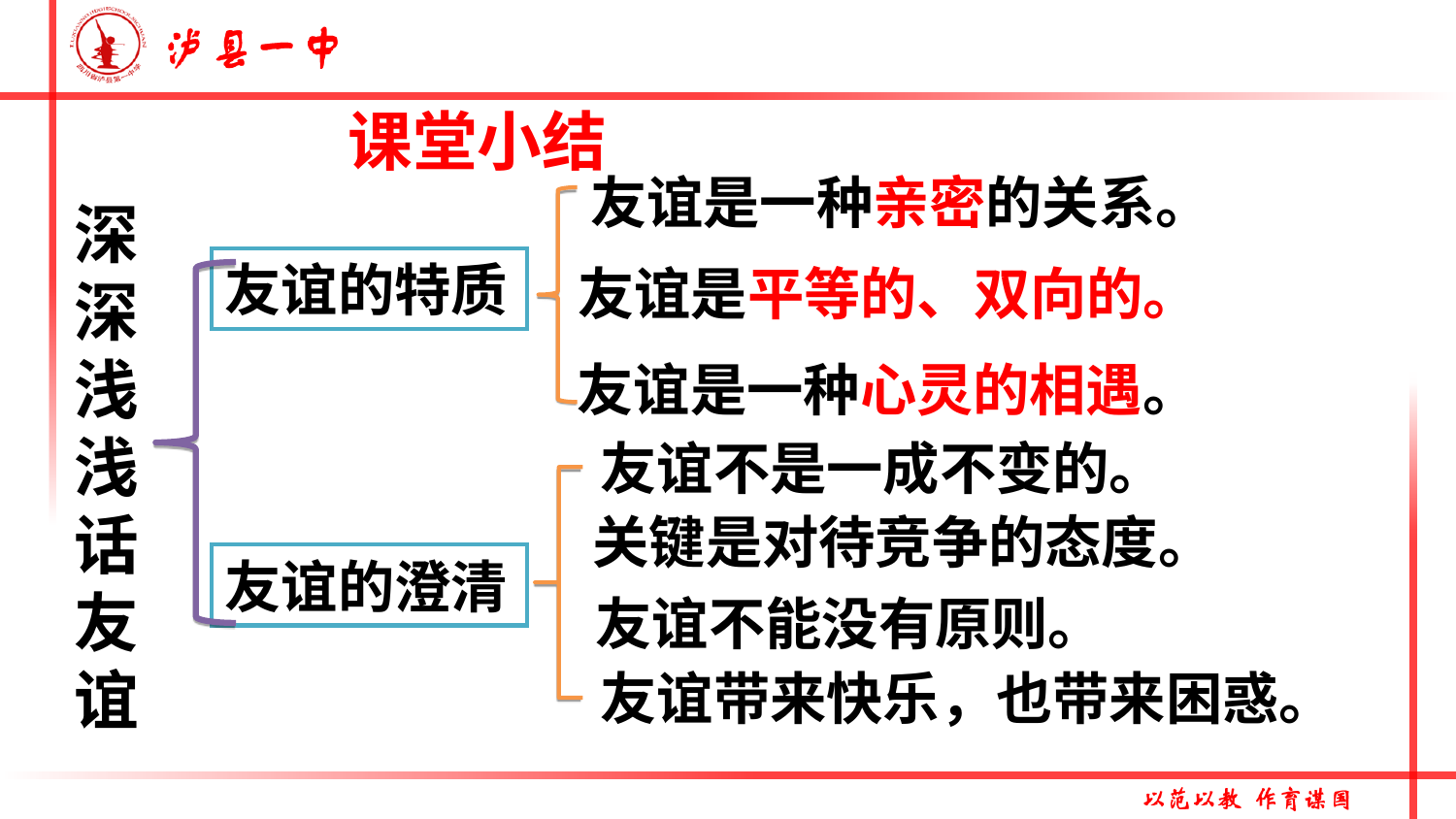

课堂小结
友谊是一种亲密的关系。

深
深
浅
浅
话
友
谊
友谊的特质
友谊是平等的、双向的。

友谊是一种心灵的相遇。
友谊不是一成不变的。

关键是对待竞争的态度。
友谊的澄清
友谊不能没有原则。
友谊带来快乐，也带来困惑。